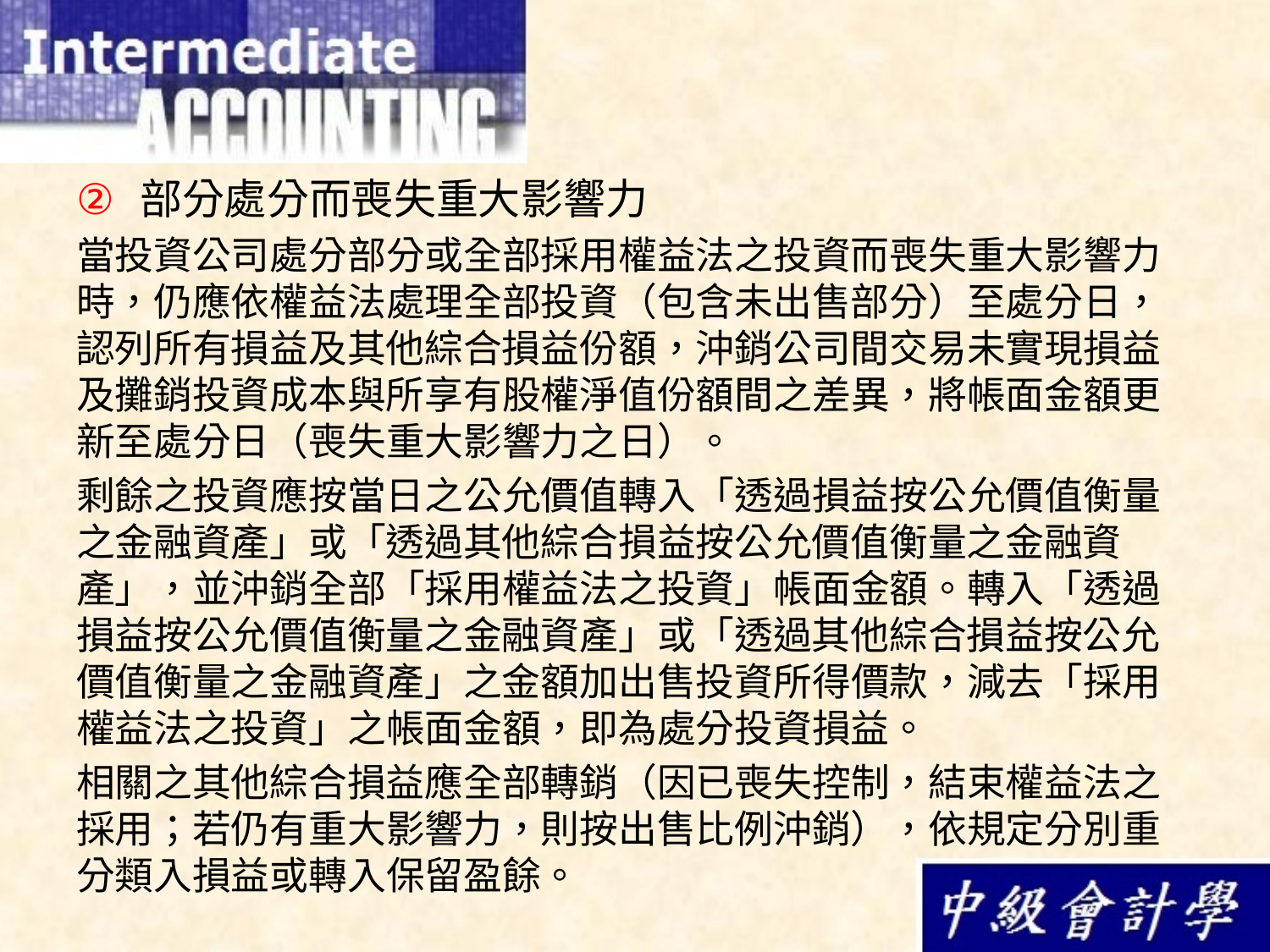

部分處分而喪失重大影響力
當投資公司處分部分或全部採用權益法之投資而喪失重大影響力時，仍應依權益法處理全部投資（包含未出售部分）至處分日，認列所有損益及其他綜合損益份額，沖銷公司間交易未實現損益及攤銷投資成本與所享有股權淨值份額間之差異，將帳面金額更新至處分日（喪失重大影響力之日）。
剩餘之投資應按當日之公允價值轉入「透過損益按公允價值衡量之金融資產」或「透過其他綜合損益按公允價值衡量之金融資產」，並沖銷全部「採用權益法之投資」帳面金額。轉入「透過損益按公允價值衡量之金融資產」或「透過其他綜合損益按公允價值衡量之金融資產」之金額加出售投資所得價款，減去「採用權益法之投資」之帳面金額，即為處分投資損益。
相關之其他綜合損益應全部轉銷（因已喪失控制，結束權益法之採用；若仍有重大影響力，則按出售比例沖銷），依規定分別重分類入損益或轉入保留盈餘。